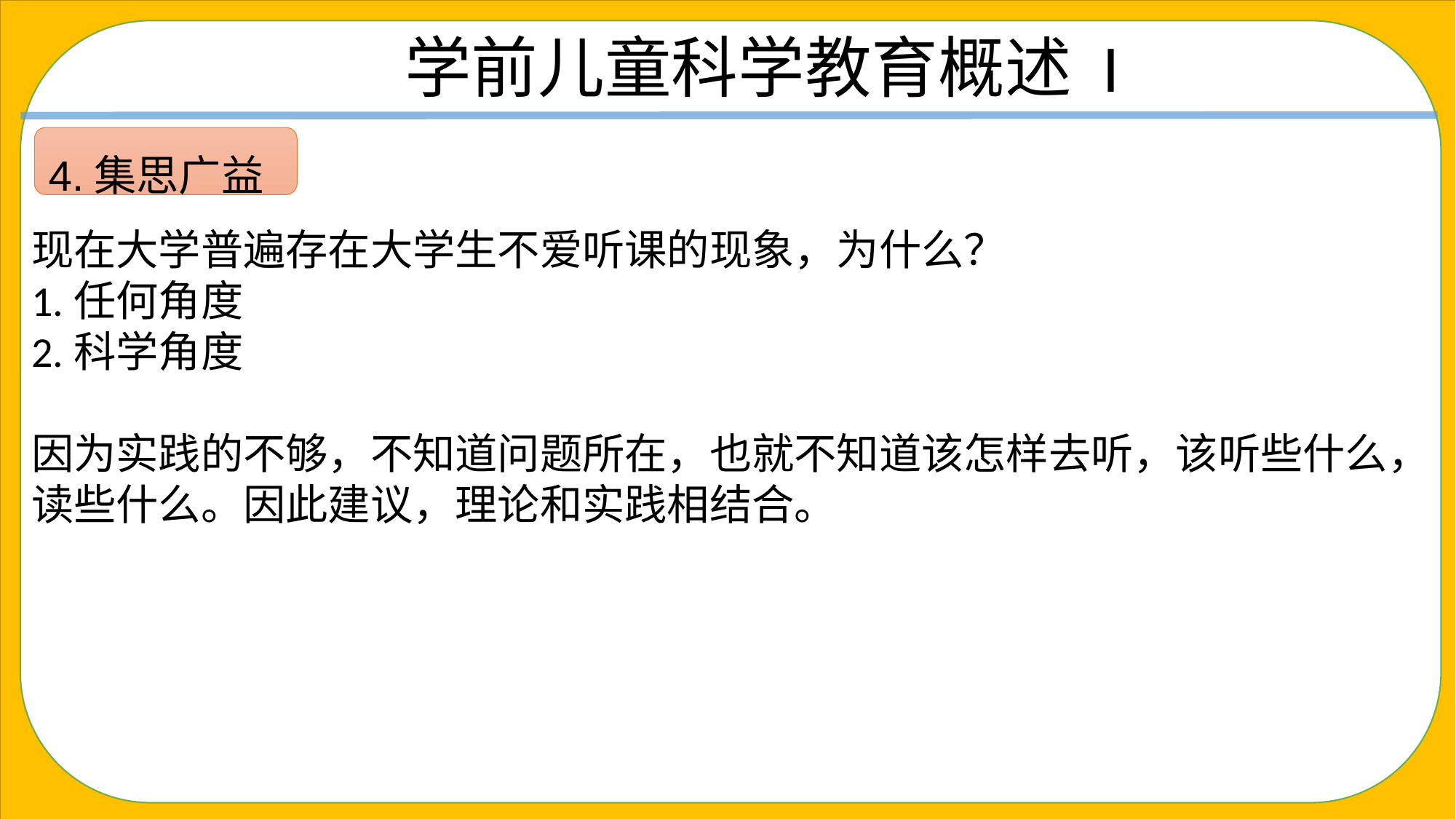

学前儿童科学教育概述 I

现在大学普遍存在大学生不爱听课的现象，为什么？
1.任何角度
2.科学角度

因为实践的不够，不知道问题所在，也就不知道该怎样去听，该听些什么，读些什么。因此建议，理论和实践相结合。

4.集思广益